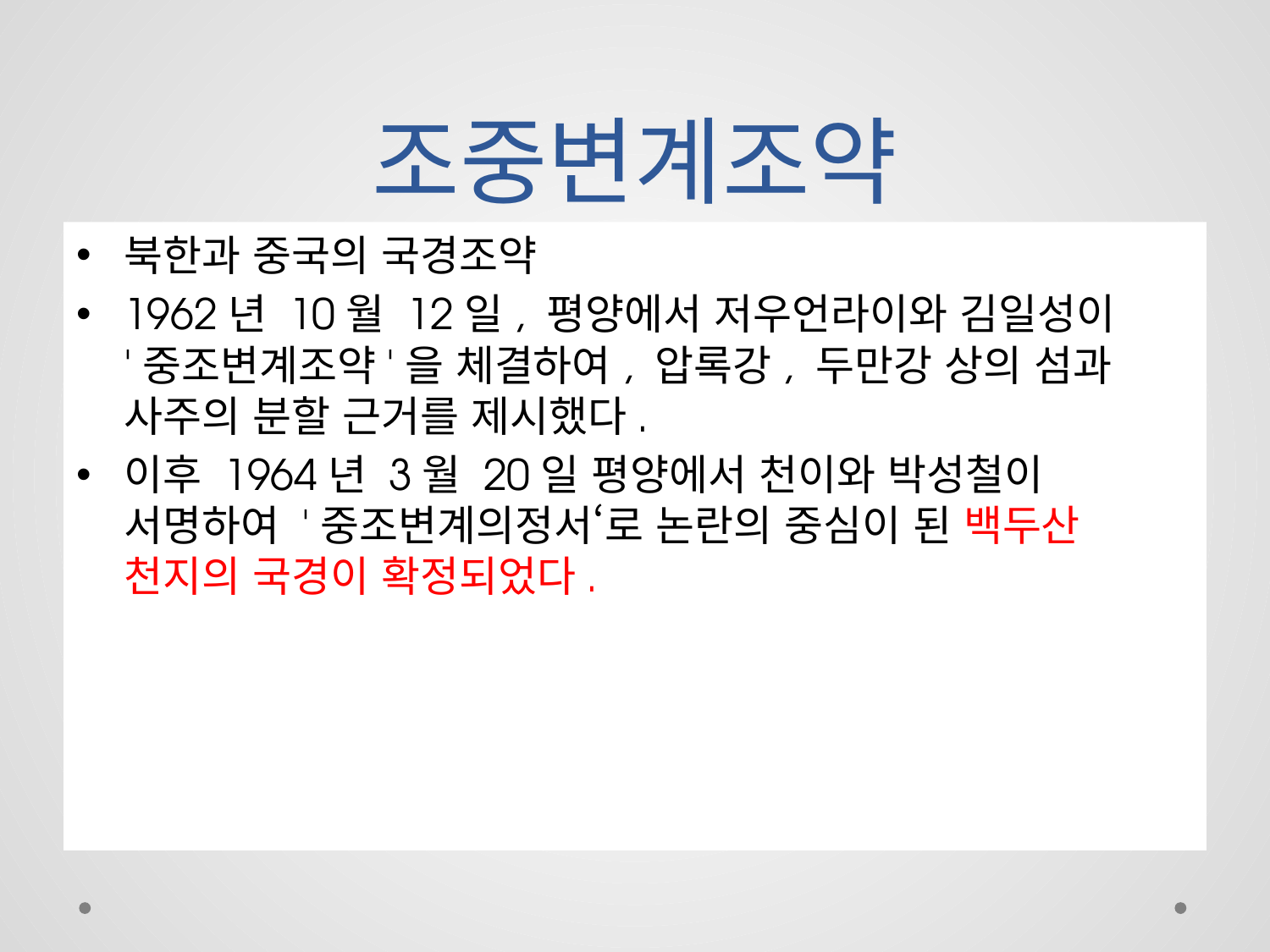

# 조중변계조약
북한과 중국의 국경조약
1962년 10월 12일, 평양에서 저우언라이와 김일성이 '중조변계조약'을 체결하여, 압록강, 두만강 상의 섬과 사주의 분할 근거를 제시했다.
이후 1964년 3월 20일 평양에서 천이와 박성철이 서명하여 '중조변계의정서‘로 논란의 중심이 된 백두산 천지의 국경이 확정되었다.